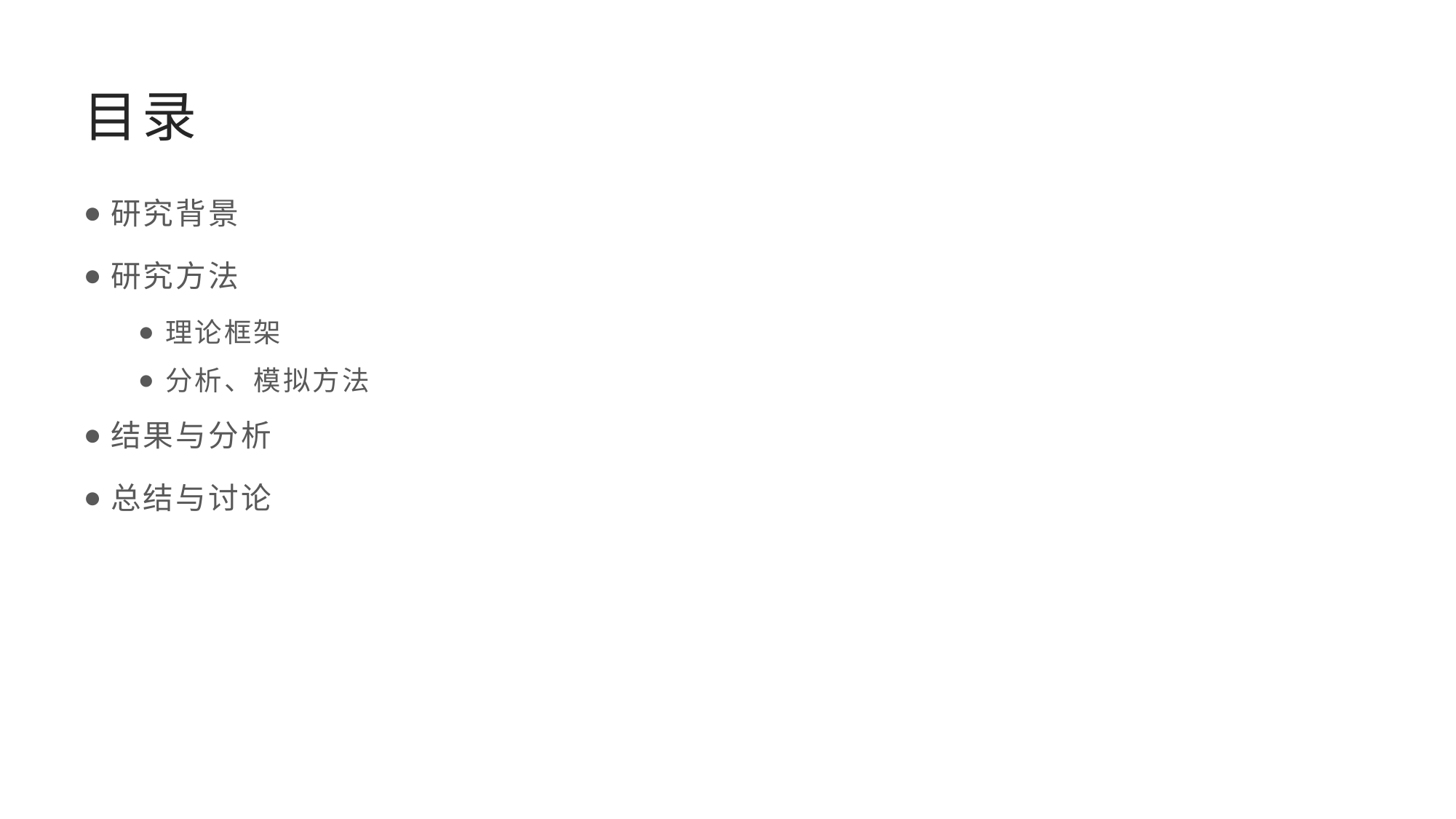

# 目录
研究背景
研究方法
理论框架
分析、模拟方法
结果与分析
总结与讨论